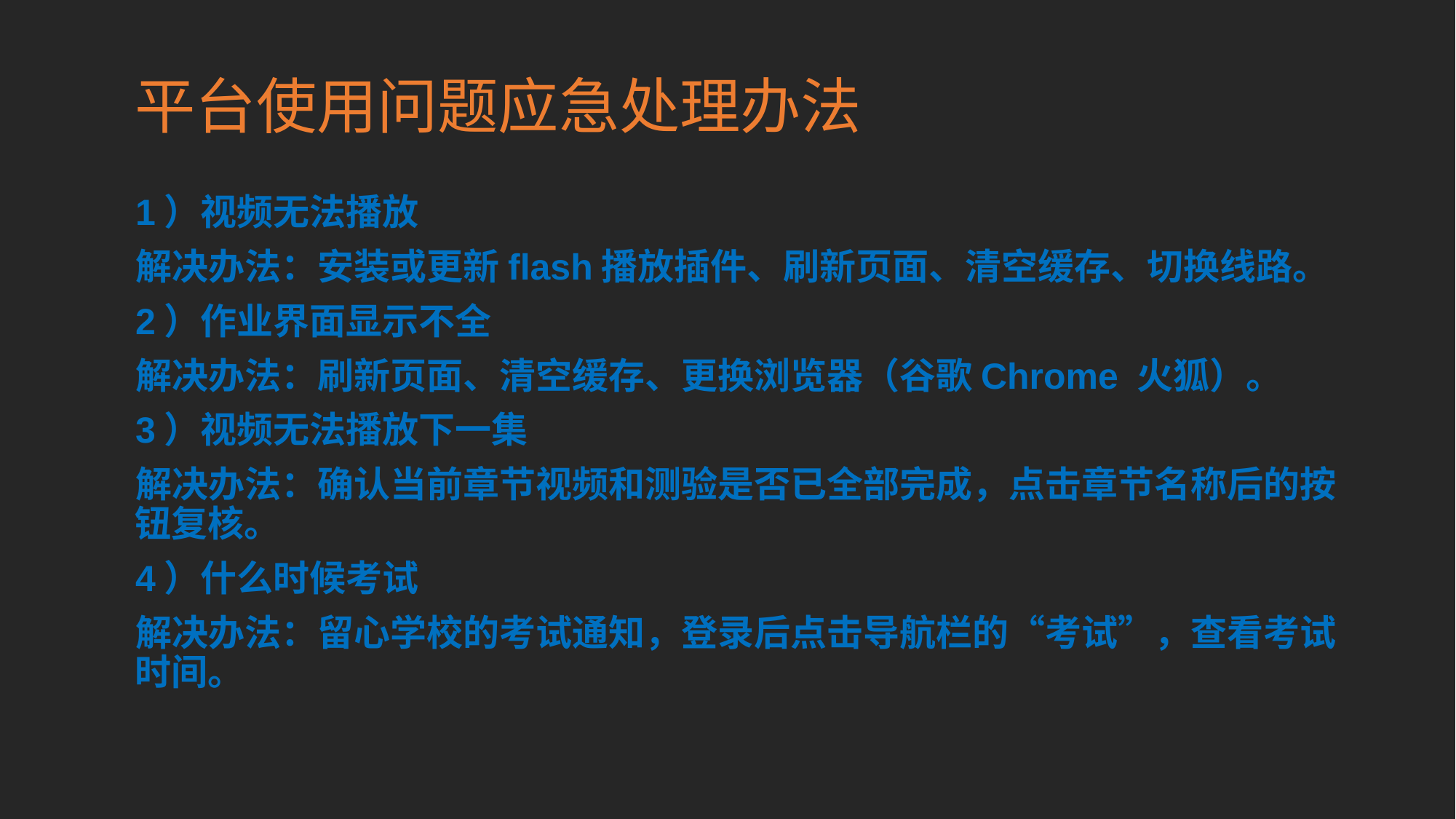

平台使用问题应急处理办法
1）视频无法播放
解决办法：安装或更新flash播放插件、刷新页面、清空缓存、切换线路。
2）作业界面显示不全
解决办法：刷新页面、清空缓存、更换浏览器（谷歌Chrome 火狐）。
3）视频无法播放下一集
解决办法：确认当前章节视频和测验是否已全部完成，点击章节名称后的按钮复核。
4）什么时候考试
解决办法：留心学校的考试通知，登录后点击导航栏的“考试”，查看考试时间。